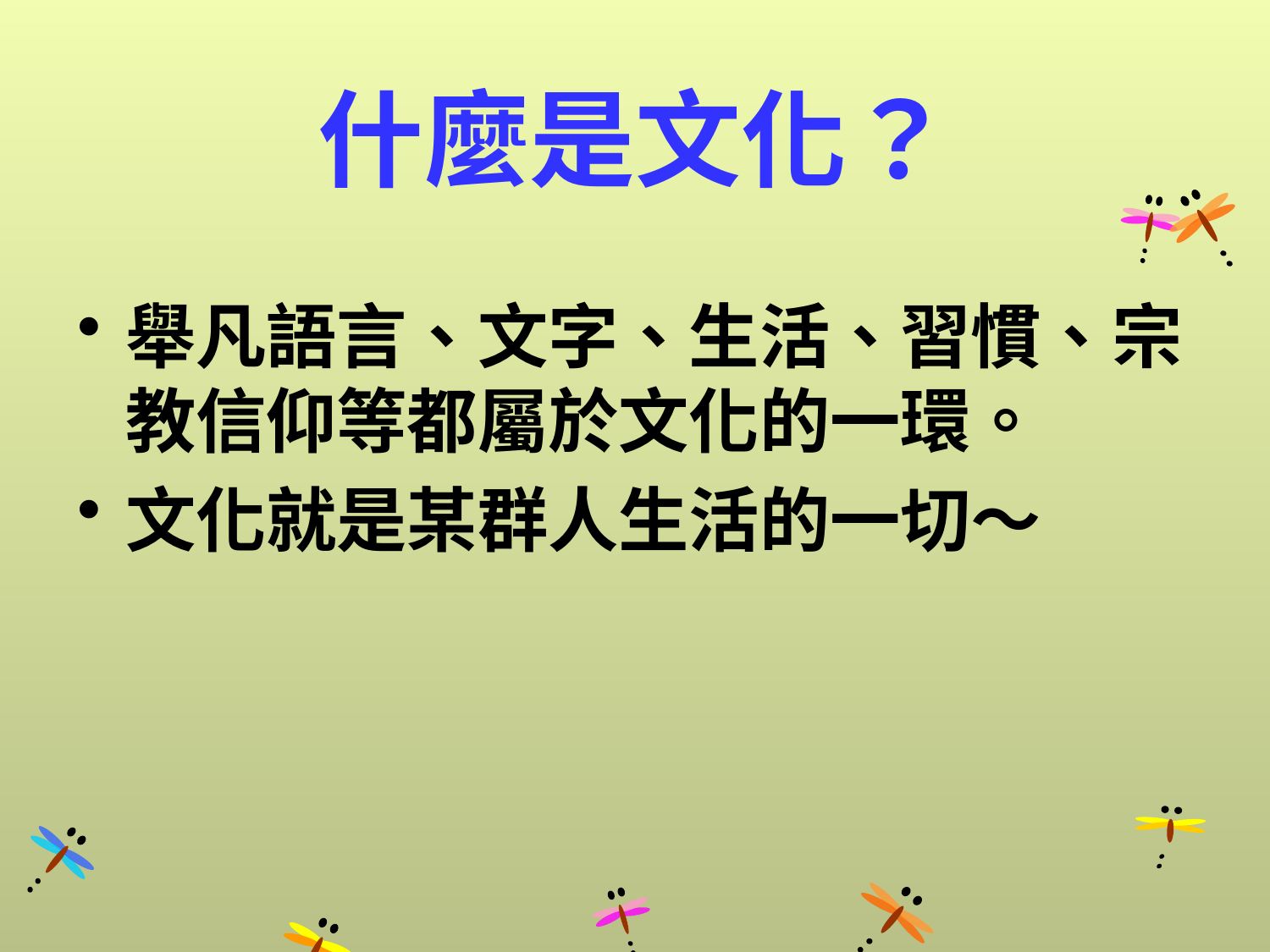

# 什麼是文化？
舉凡語言、文字、生活、習慣、宗教信仰等都屬於文化的一環。
文化就是某群人生活的一切～